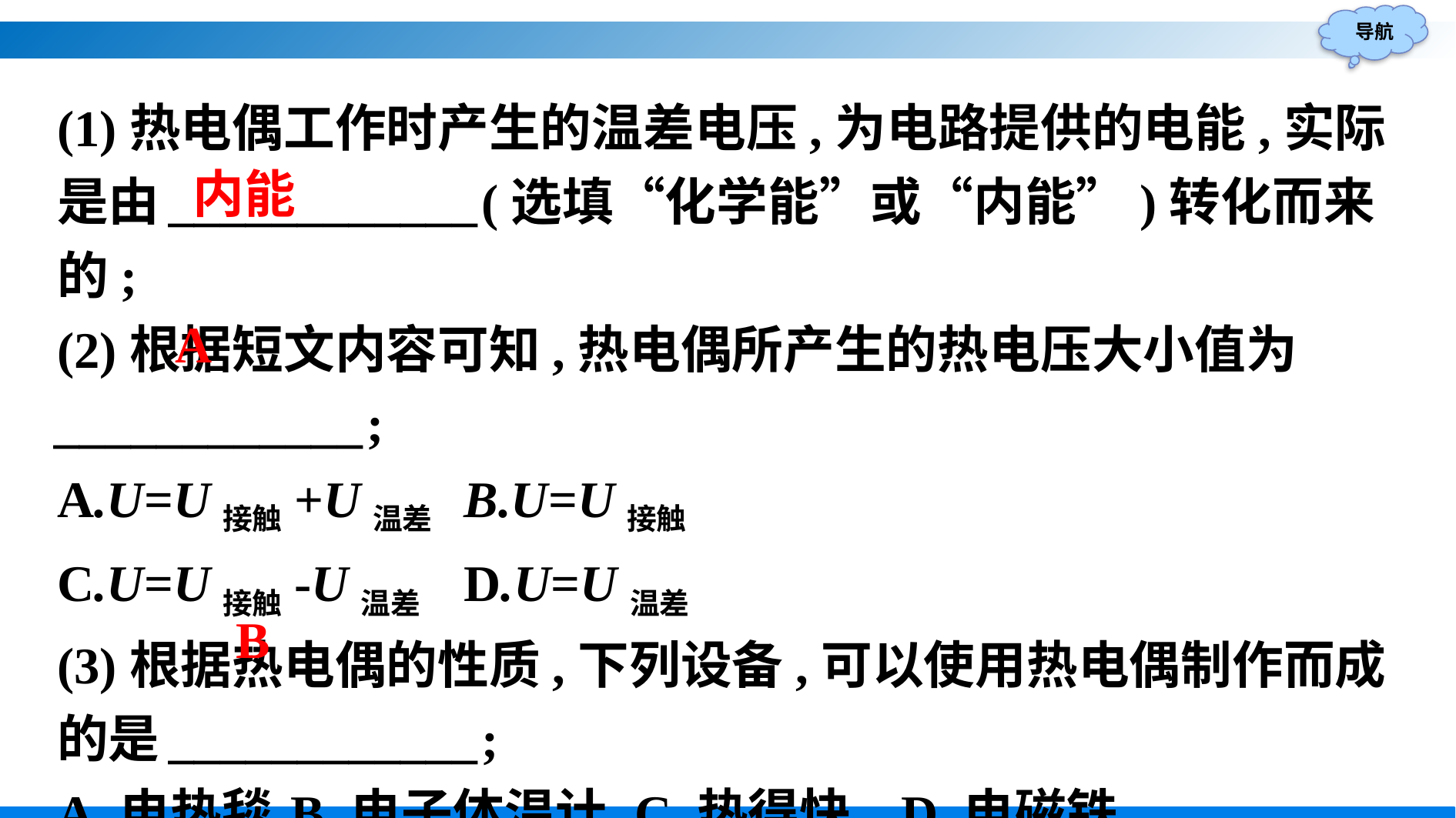

(1)热电偶工作时产生的温差电压,为电路提供的电能,实际是由____________(选填“化学能”或“内能”)转化而来的;
(2)根据短文内容可知,热电偶所产生的热电压大小值为____________;
A.U=U接触+U温差	B.U=U接触
C.U=U接触-U温差	D.U=U温差
(3)根据热电偶的性质,下列设备,可以使用热电偶制作而成的是____________;
A.电热毯	B.电子体温计	C.热得快	  D.电磁铁
内能
A
B